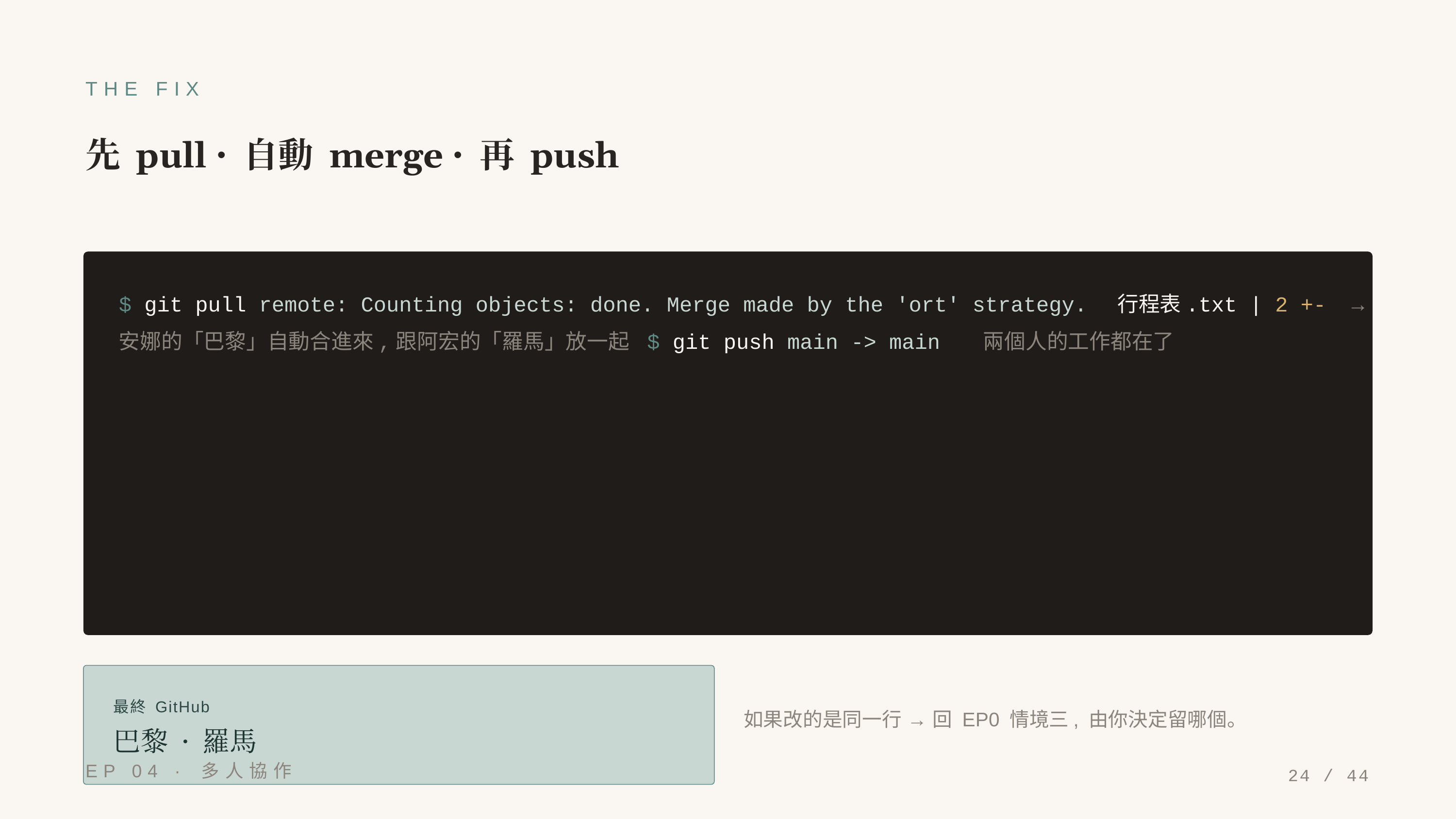

THE FIX
先 pull · 自動 merge · 再 push

$ git pull remote: Counting objects: done. Merge made by the 'ort' strategy.  行程表.txt | 2 +-  → 安娜的「巴黎」自動合進來,跟阿宏的「羅馬」放一起 $ git push main -> main   兩個人的工作都在了

最終 GitHub
如果改的是同一行 → 回 EP0 情境三, 由你決定留哪個。
巴黎 · 羅馬
EP 04 · 多人協作
24 / 44